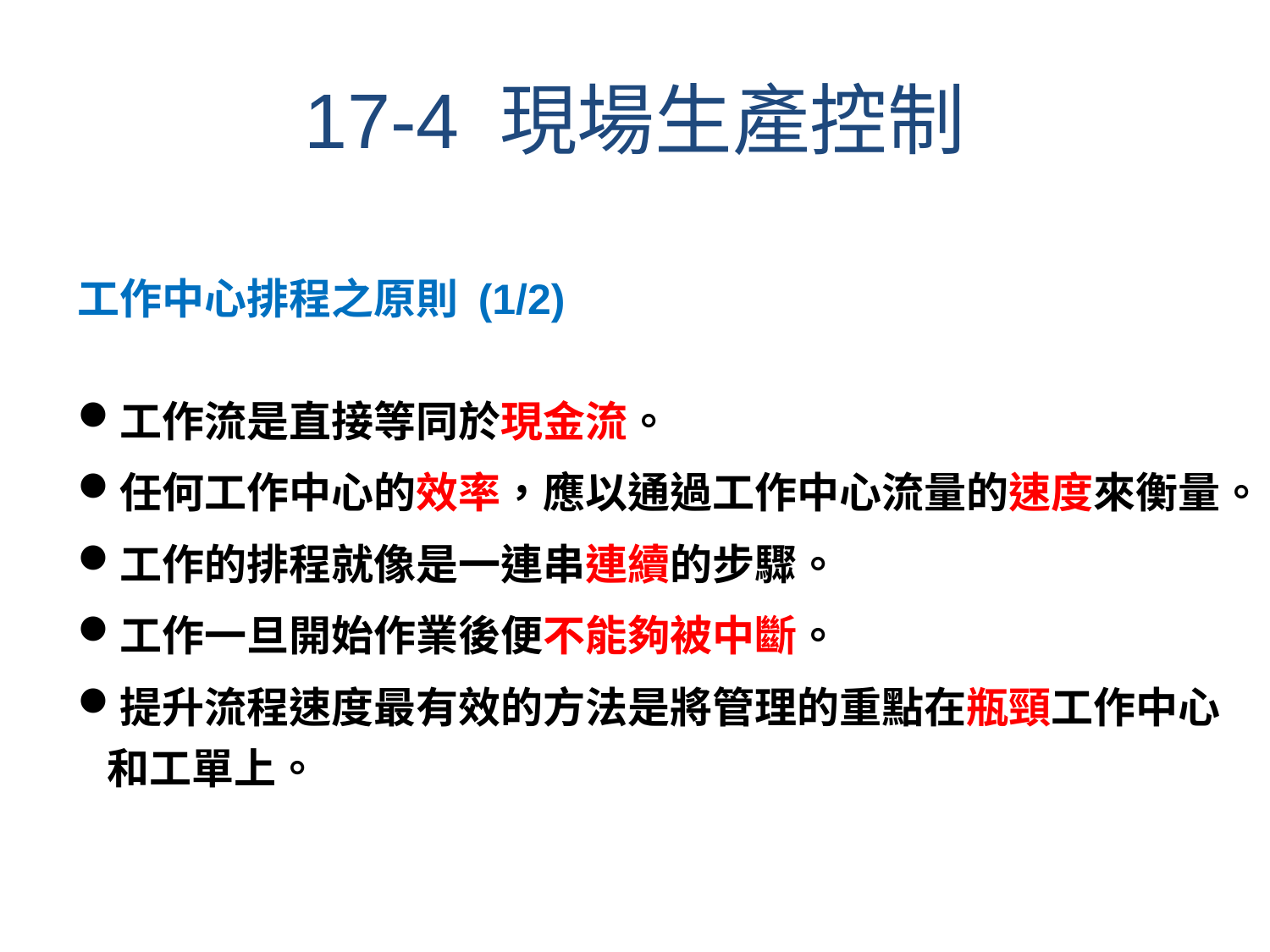

# 17-4 現場生產控制
工作中心排程之原則 (1/2)

工作流是直接等同於現金流。
任何工作中心的效率，應以通過工作中心流量的速度來衡量。
工作的排程就像是一連串連續的步驟。
工作一旦開始作業後便不能夠被中斷。
提升流程速度最有效的方法是將管理的重點在瓶頸工作中心和工單上。